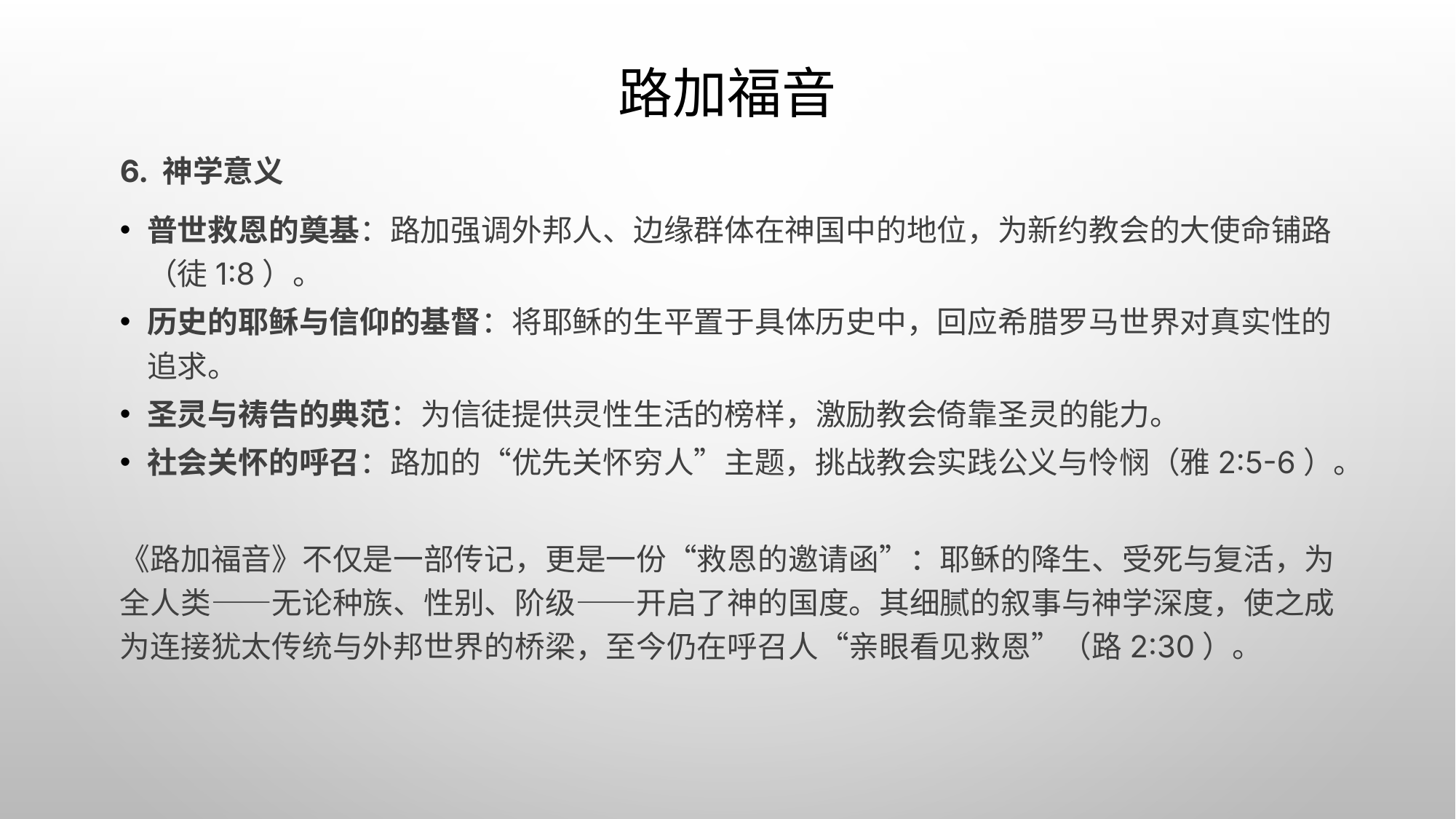

# 路加福音
6. 神学意义
普世救恩的奠基：路加强调外邦人、边缘群体在神国中的地位，为新约教会的大使命铺路（徒1:8）。
历史的耶稣与信仰的基督：将耶稣的生平置于具体历史中，回应希腊罗马世界对真实性的追求。
圣灵与祷告的典范：为信徒提供灵性生活的榜样，激励教会倚靠圣灵的能力。
社会关怀的呼召：路加的“优先关怀穷人”主题，挑战教会实践公义与怜悯（雅2:5-6）。

《路加福音》不仅是一部传记，更是一份“救恩的邀请函”：耶稣的降生、受死与复活，为全人类——无论种族、性别、阶级——开启了神的国度。其细腻的叙事与神学深度，使之成为连接犹太传统与外邦世界的桥梁，至今仍在呼召人“亲眼看见救恩”（路2:30）。